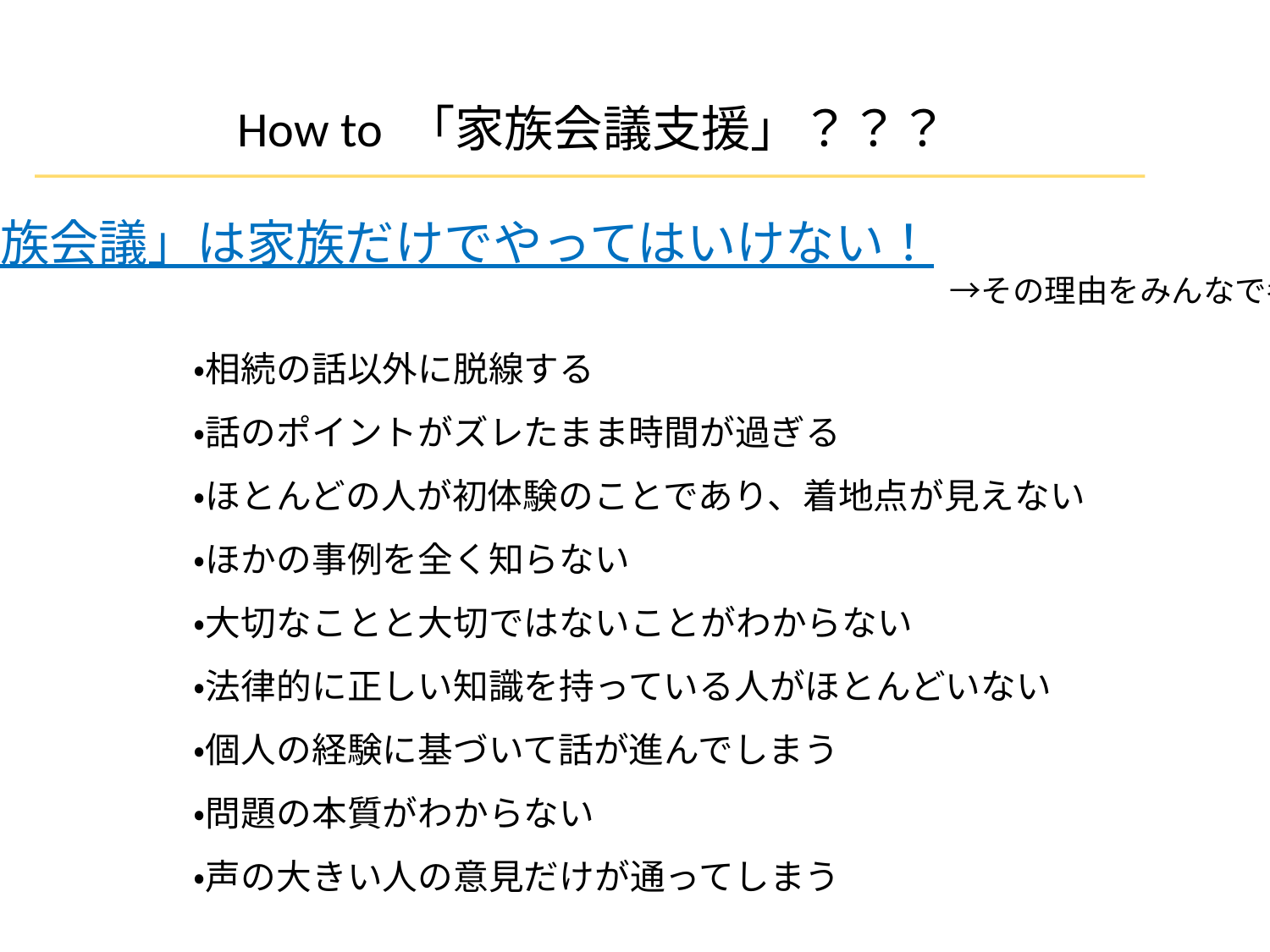

How to 「家族会議支援」？？？
「家族会議」は家族だけでやってはいけない！
　　　　　　　　　　　　　　　　　　　　　　　　　　　　　　　　　→その理由をみんなで考えよう
・相続の話以外に脱線する
・話のポイントがズレたまま時間が過ぎる
・ほとんどの人が初体験のことであり、着地点が見えない
・ほかの事例を全く知らない
・大切なことと大切ではないことがわからない
・法律的に正しい知識を持っている人がほとんどいない
・個人の経験に基づいて話が進んでしまう
・問題の本質がわからない
・声の大きい人の意見だけが通ってしまう